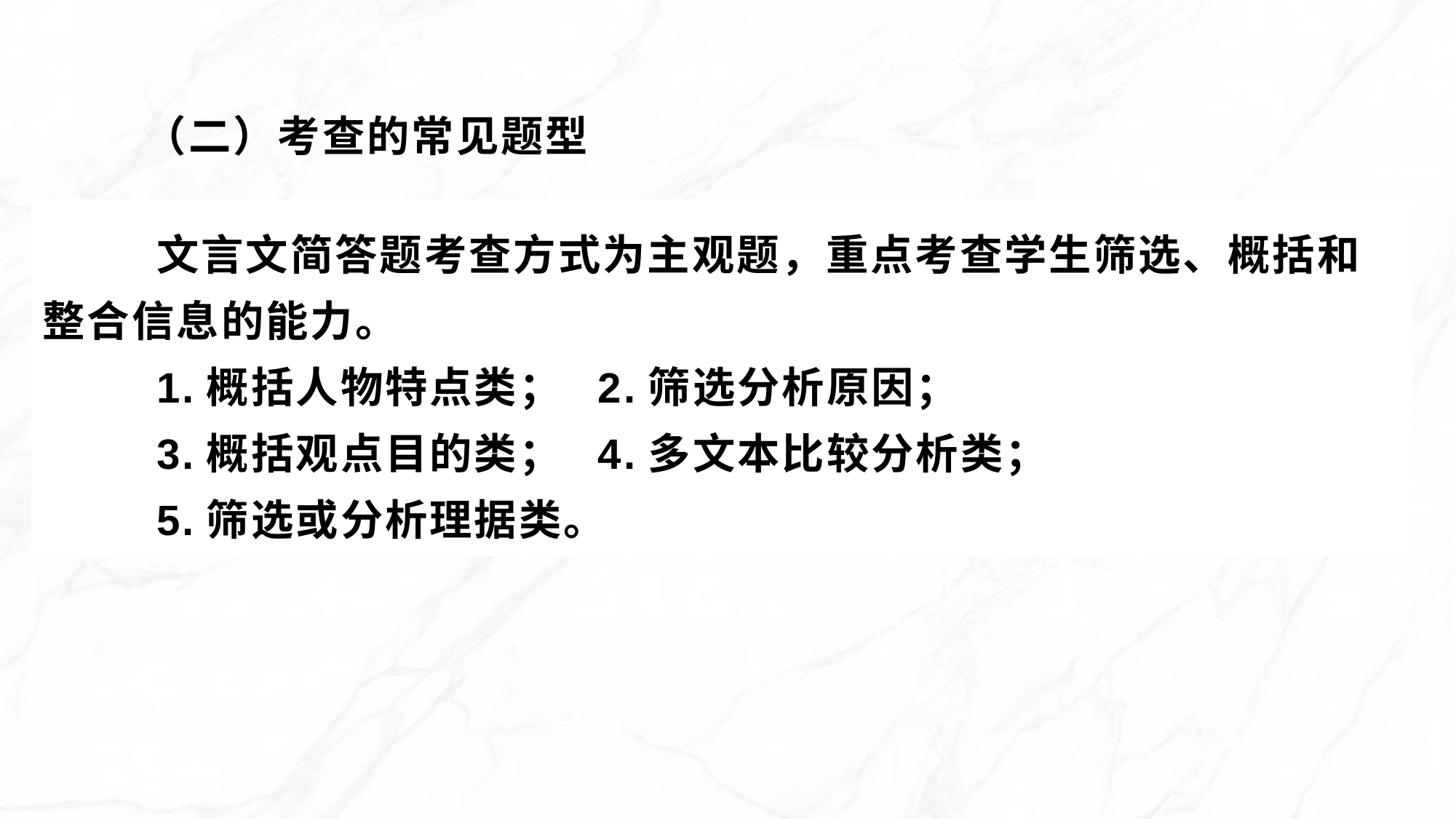

（二）考查的常见题型
文言文简答题考查方式为主观题，重点考查学生筛选、概括和整合信息的能力。
1.概括人物特点类；  2.筛选分析原因；
3.概括观点目的类；  4.多文本比较分析类；
5.筛选或分析理据类。